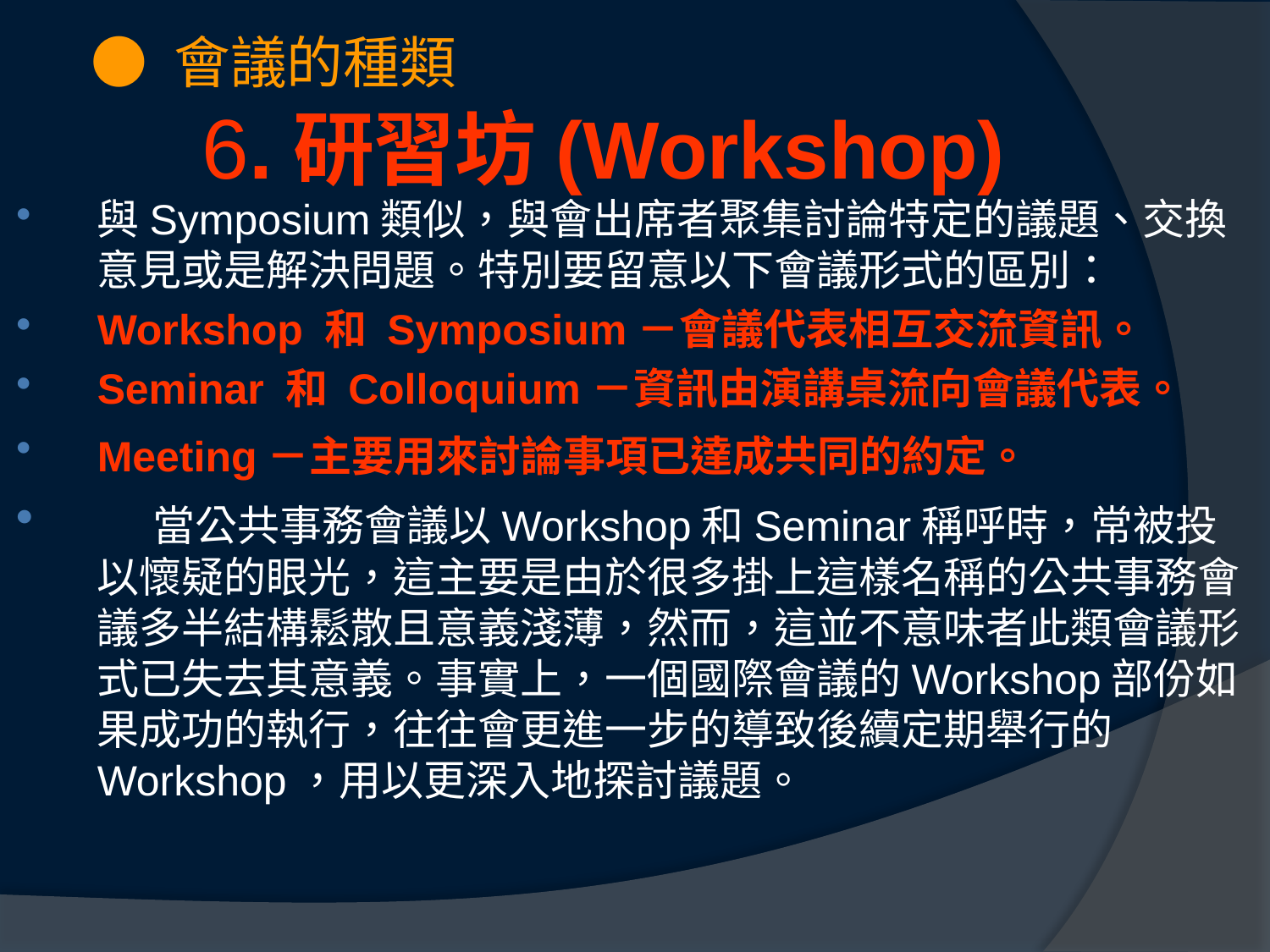

# ● 會議的種類 6.研習坊(Workshop)
與Symposium類似，與會出席者聚集討論特定的議題、交換意見或是解決問題。特別要留意以下會議形式的區別：
Workshop 和 Symposium－會議代表相互交流資訊。
Seminar 和 Colloquium－資訊由演講桌流向會議代表。
Meeting－主要用來討論事項已達成共同的約定。
    當公共事務會議以Workshop和Seminar稱呼時，常被投以懷疑的眼光，這主要是由於很多掛上這樣名稱的公共事務會議多半結構鬆散且意義淺薄，然而，這並不意味者此類會議形式已失去其意義。事實上，一個國際會議的Workshop部份如果成功的執行，往往會更進一步的導致後續定期舉行的Workshop，用以更深入地探討議題。